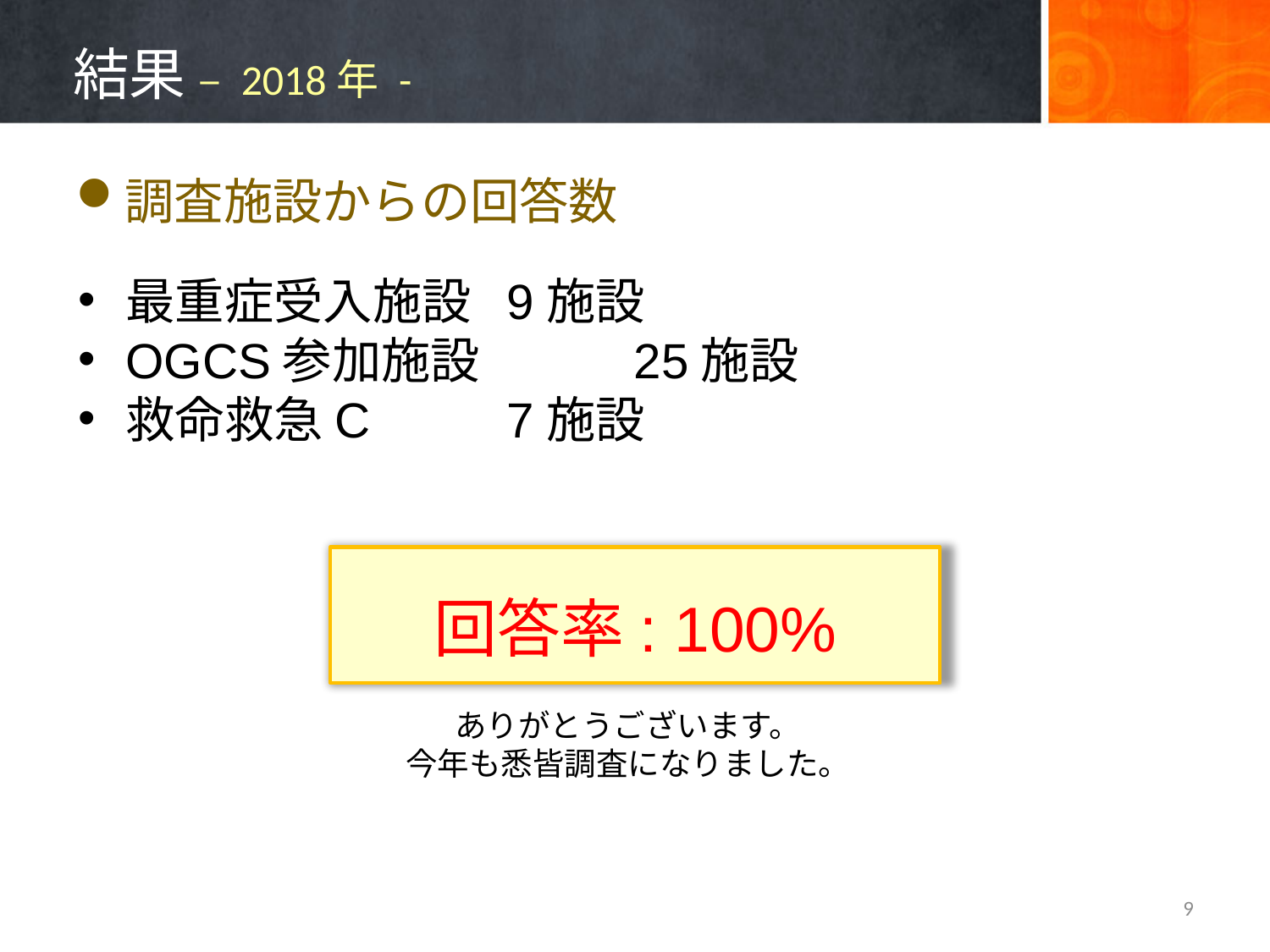

# 結果 – 2018年 -
調査施設からの回答数
最重症受入施設	9施設
OGCS参加施設		25施設
救命救急C		7施設
回答率: 100%
ありがとうございます。
今年も悉皆調査になりました。
9